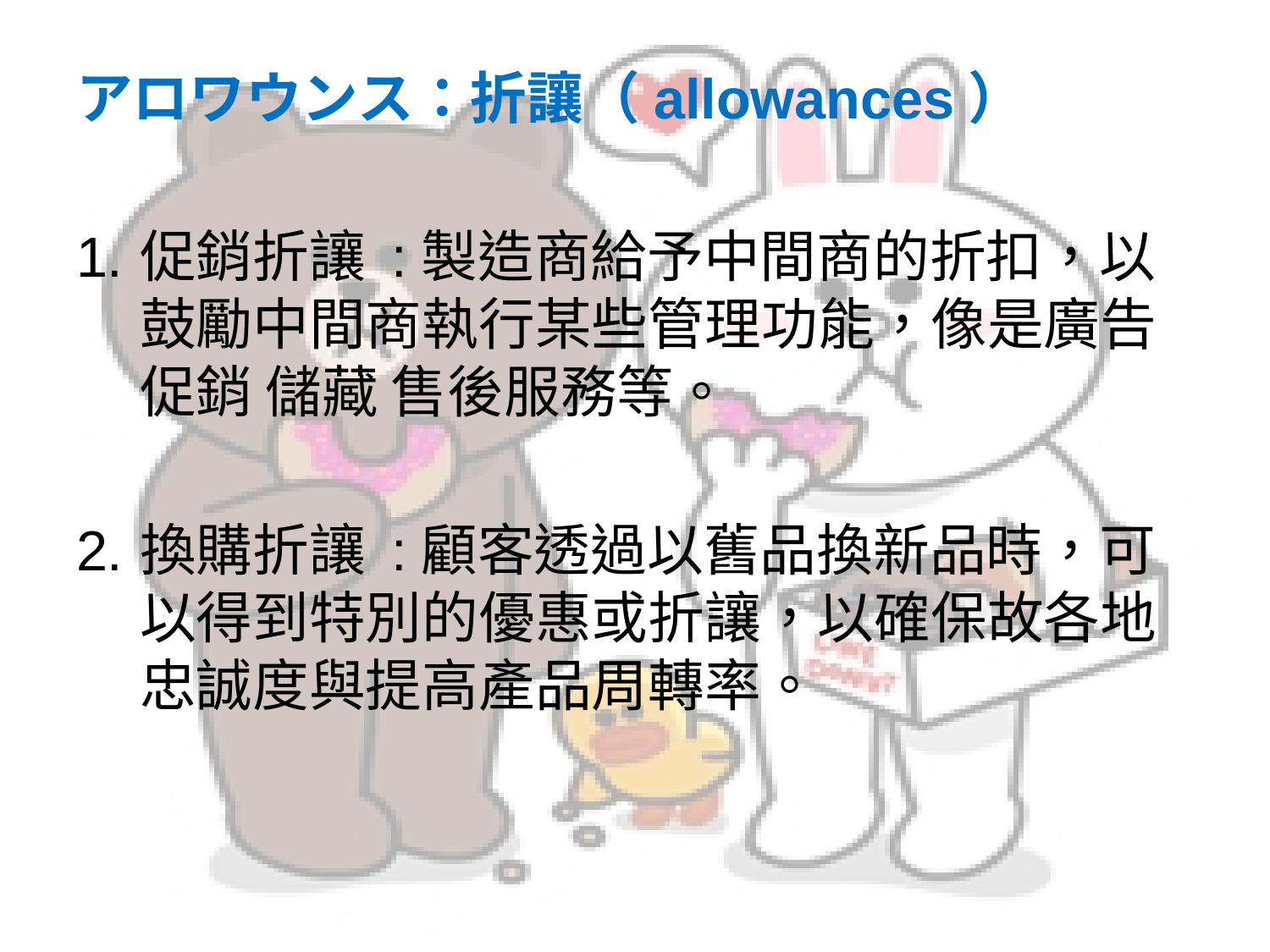

アロワウンス：折讓（allowances）

促銷折讓 :製造商給予中間商的折扣，以鼓勵中間商執行某些管理功能，像是廣告 促銷 儲藏 售後服務等。

換購折讓 :顧客透過以舊品換新品時，可以得到特別的優惠或折讓，以確保故各地忠誠度與提高產品周轉率。